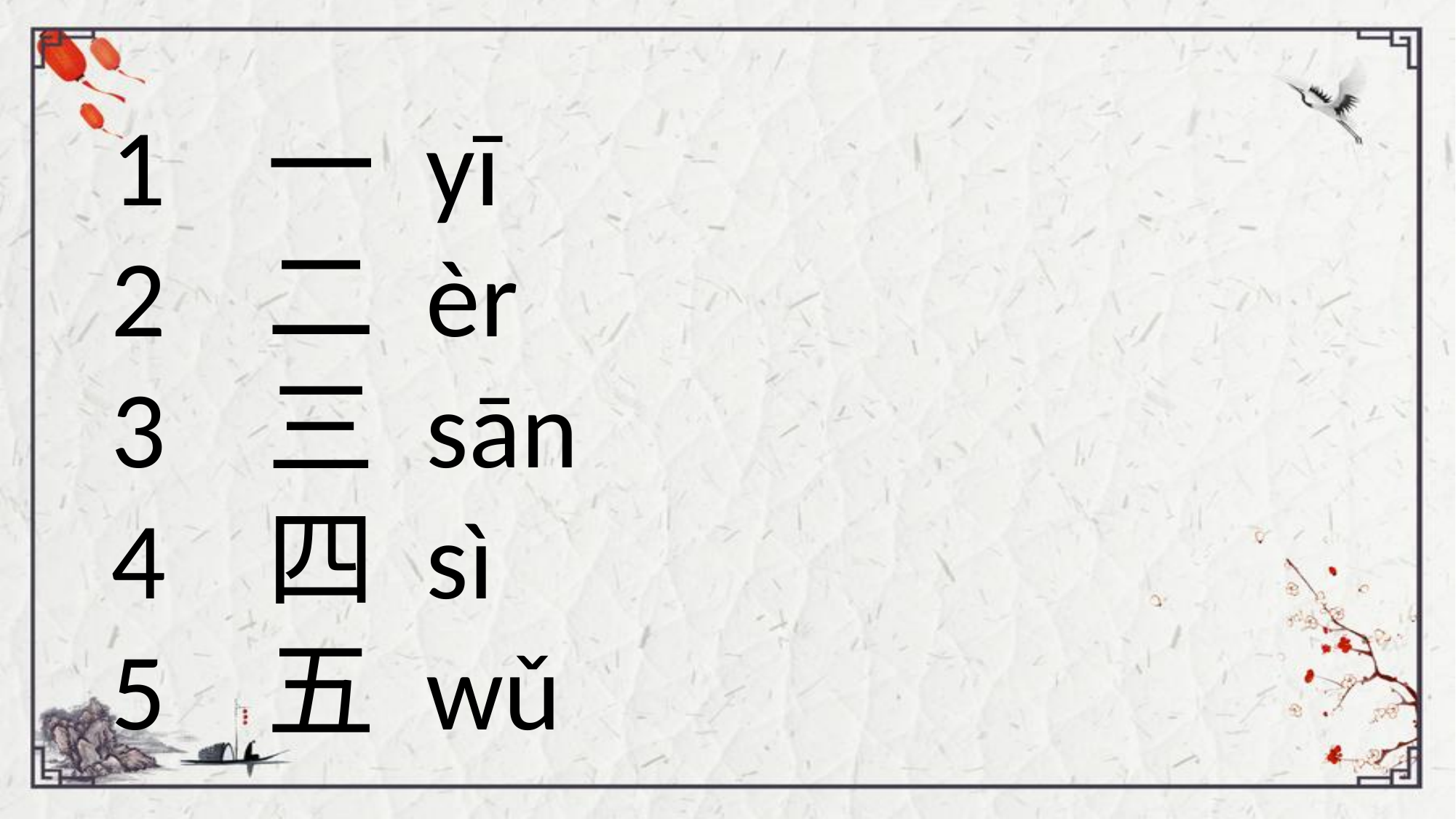

1   一 yī
2   二 èr
3   三 sān
4   四 sì
5   五 wǔ